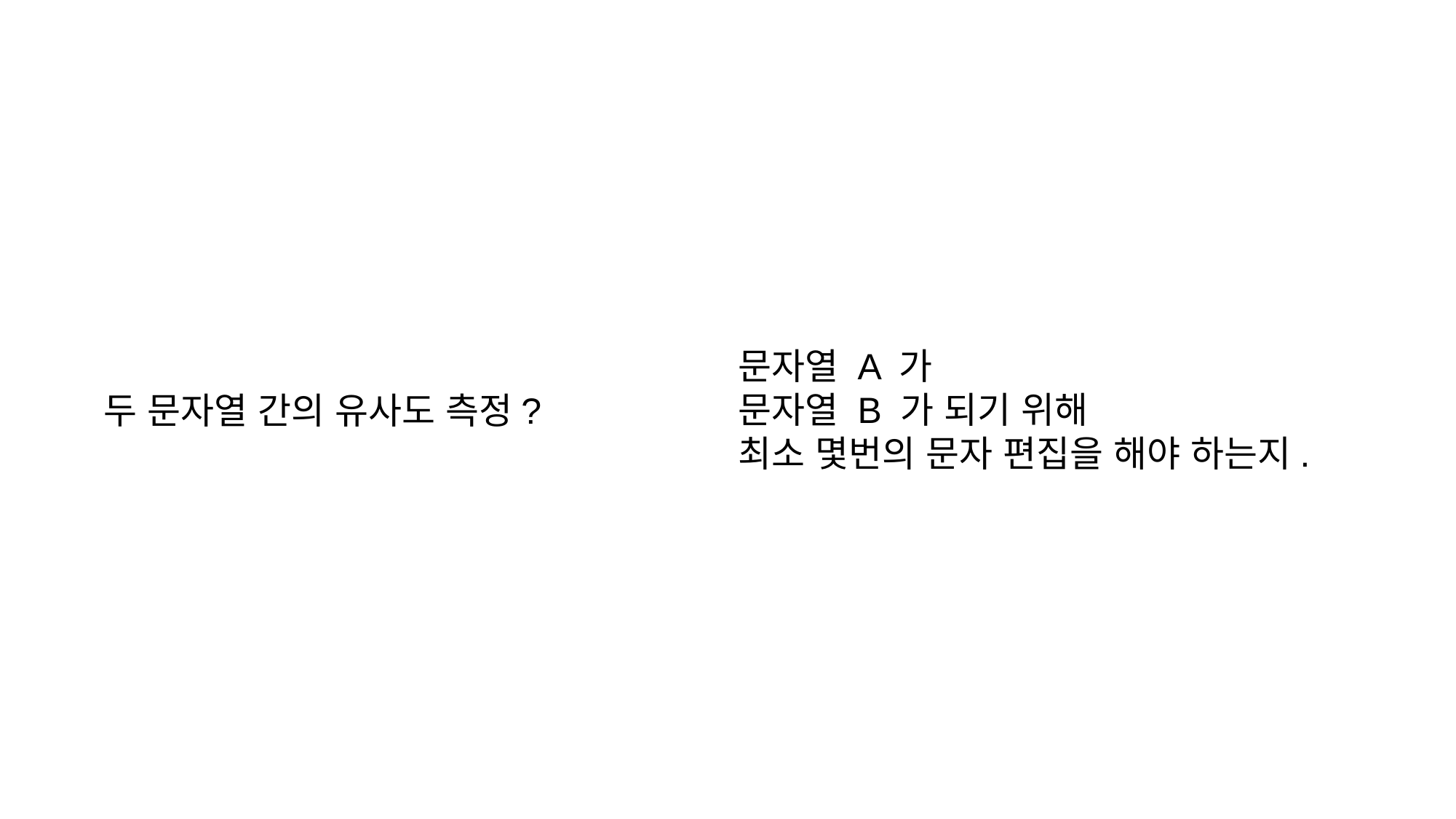

문자열 A 가
문자열 B 가 되기 위해
최소 몇번의 문자 편집을 해야 하는지.
두 문자열 간의 유사도 측정?